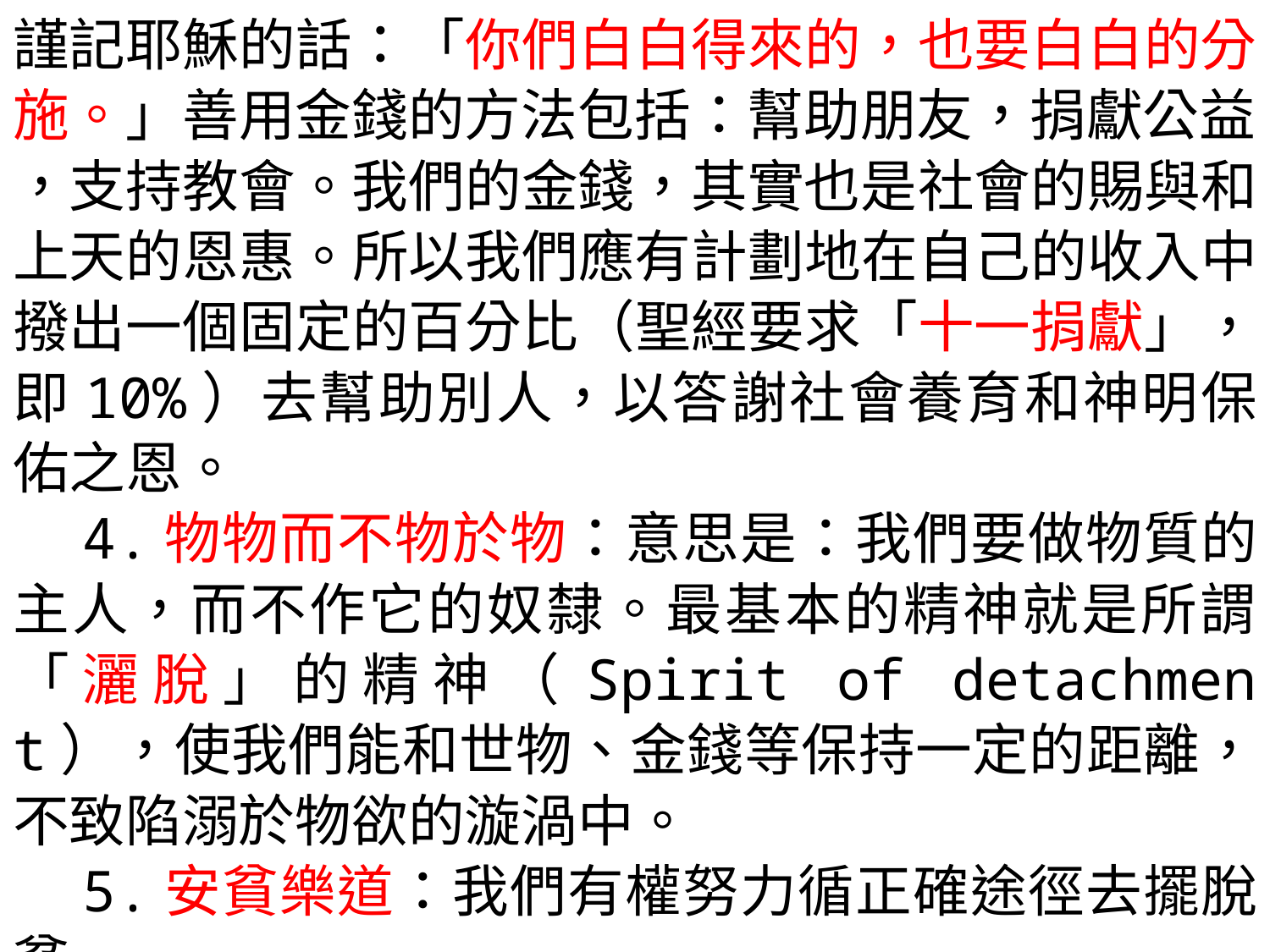

謹記耶穌的話：「你們白白得來的，也要白白的分施。」善用金錢的方法包括：幫助朋友，捐獻公益
，支持教會。我們的金錢，其實也是社會的賜與和上天的恩惠。所以我們應有計劃地在自己的收入中撥出一個固定的百分比（聖經要求「十一捐獻」，即10%）去幫助別人，以答謝社會養育和神明保佑之恩。
  4.物物而不物於物：意思是：我們要做物質的主人，而不作它的奴隸。最基本的精神就是所謂「灑脫」的精神（Spirit of detachment），使我們能和世物、金錢等保持一定的距離，不致陷溺於物欲的漩渦中。
  5.安貧樂道：我們有權努力循正確途徑去擺脫貧